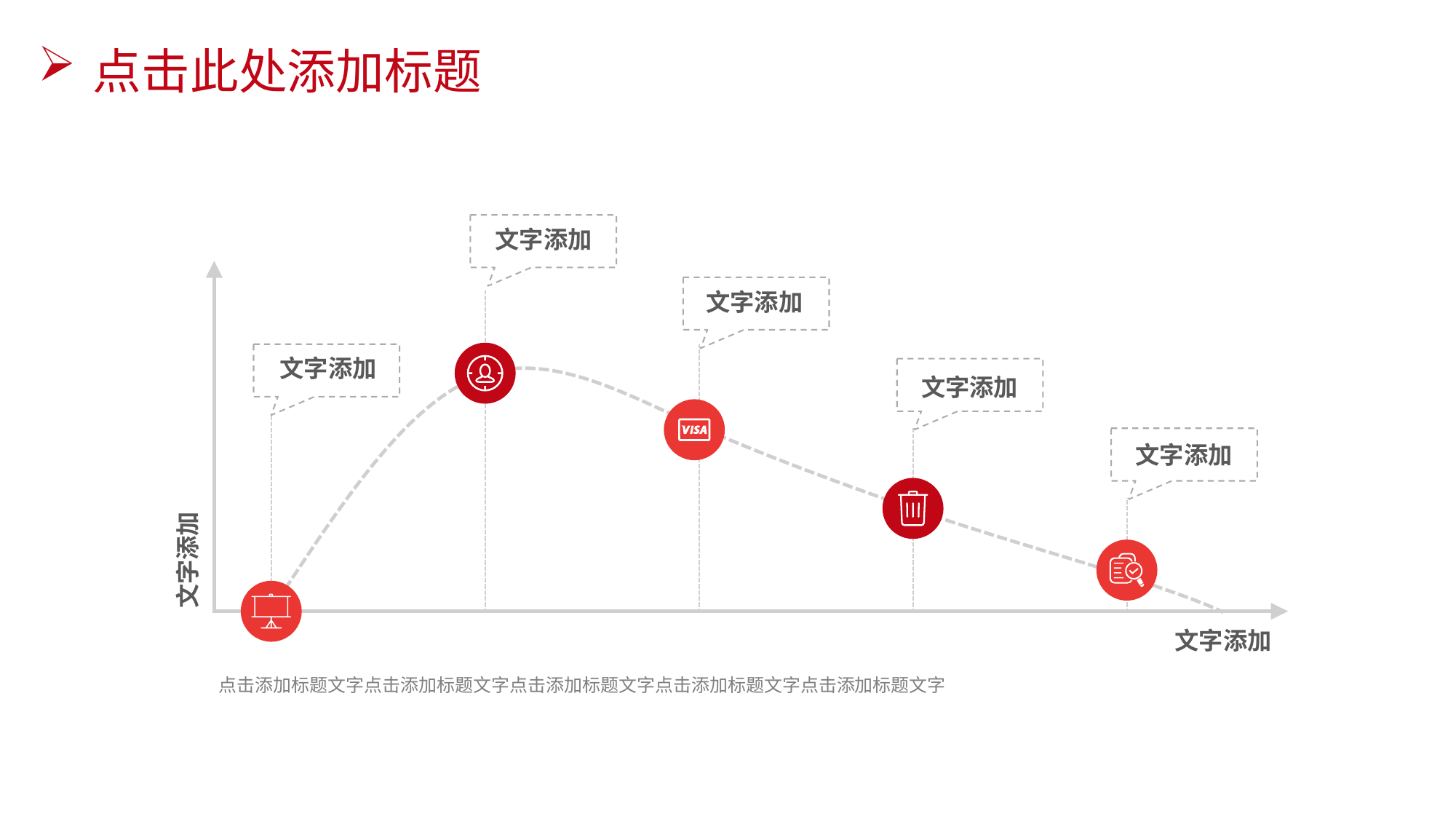

点击此处添加标题

文字添加
文字添加
文字添加
文字添加
文字添加
文字添加
文字添加
点击添加标题文字点击添加标题文字点击添加标题文字点击添加标题文字点击添加标题文字